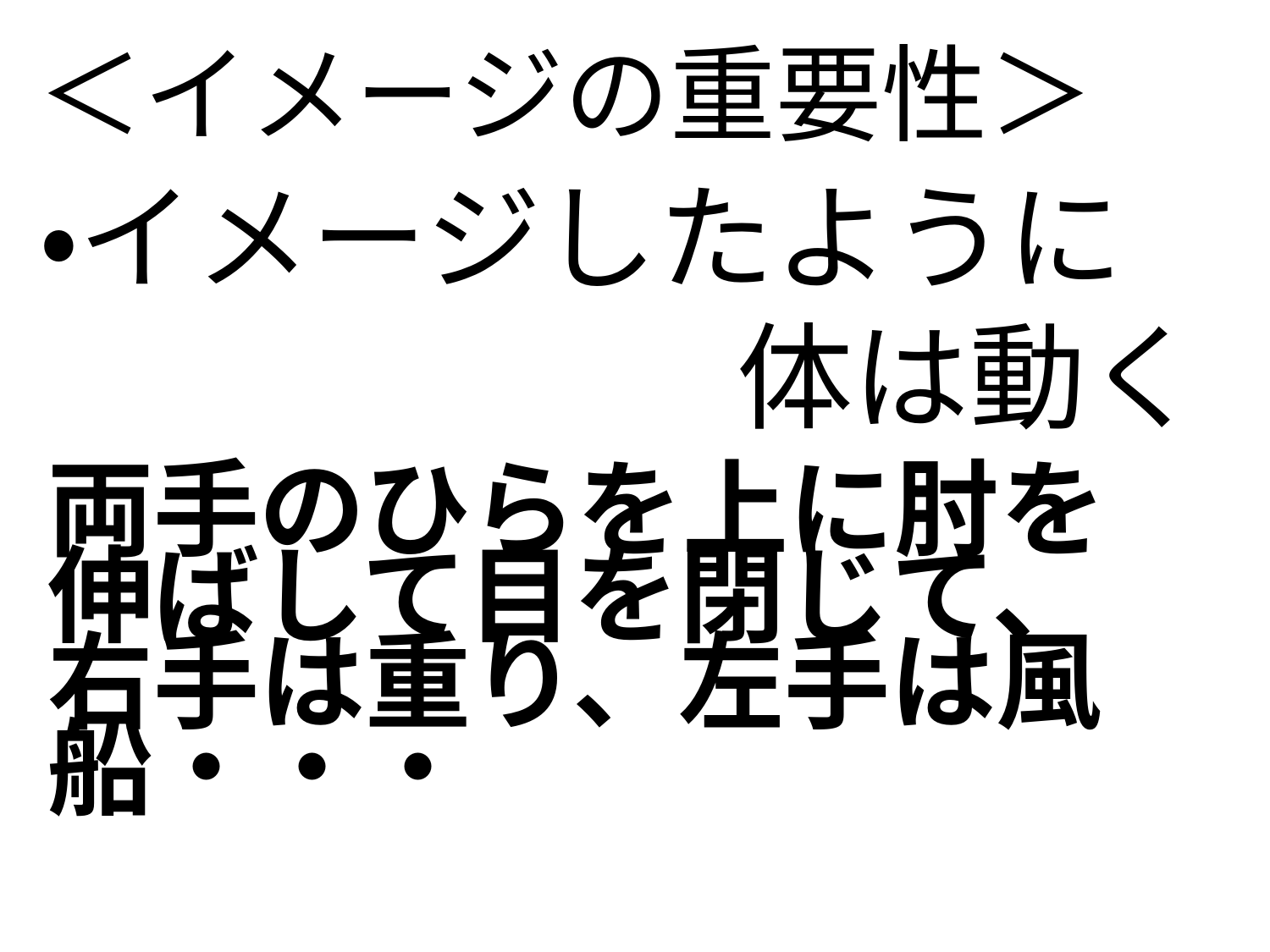

＜イメージの重要性＞
・イメージしたように
　　　　　　体は動く

両手のひらを上に肘を伸ばして目を閉じて、右手は重り、左手は風船・・・